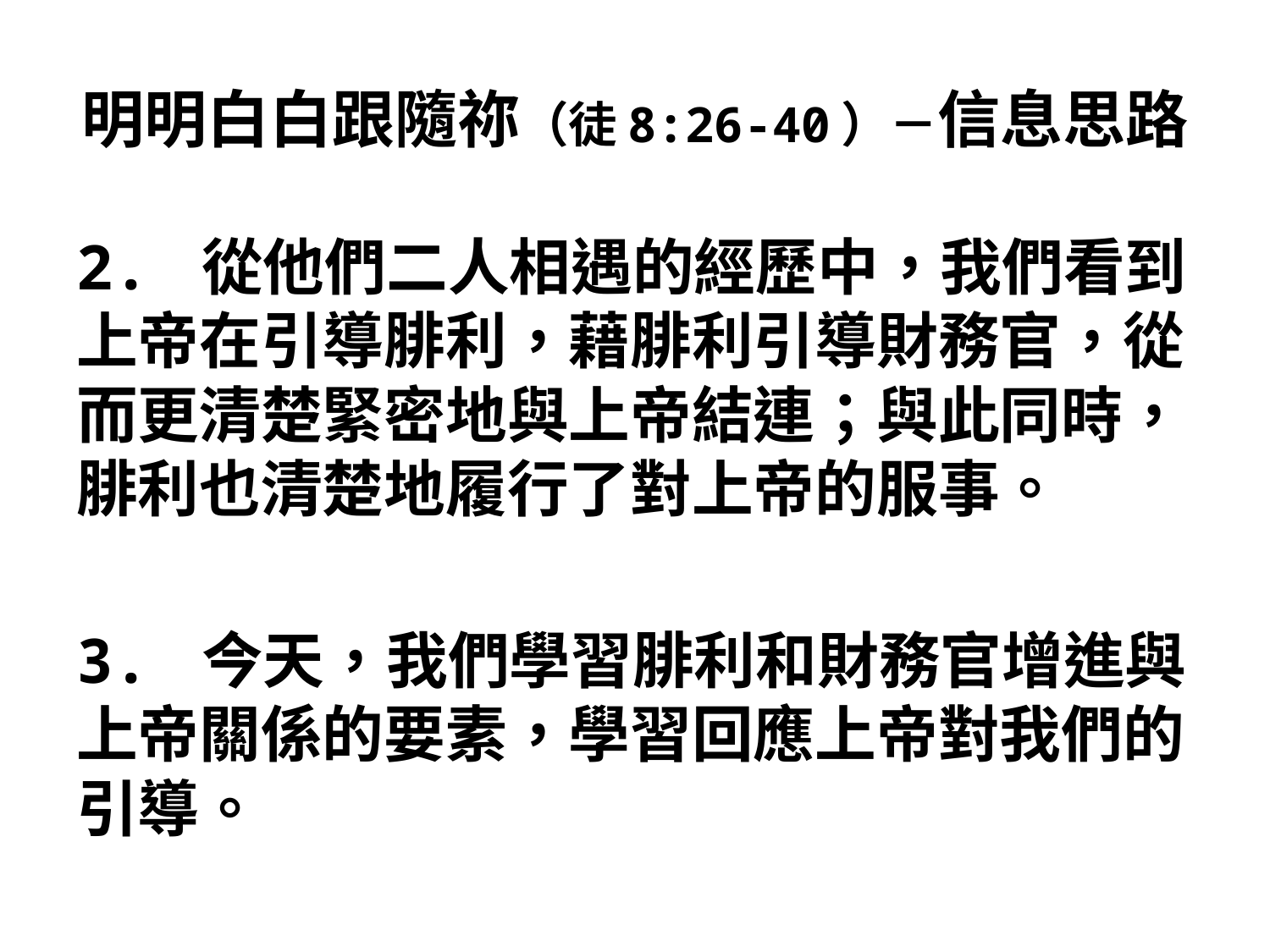

# 明明白白跟隨祢（徒8:26-40）－信息思路
2. 從他們二人相遇的經歷中，我們看到上帝在引導腓利，藉腓利引導財務官，從而更清楚緊密地與上帝結連；與此同時，腓利也清楚地履行了對上帝的服事。

3. 今天，我們學習腓利和財務官增進與上帝關係的要素，學習回應上帝對我們的引導。